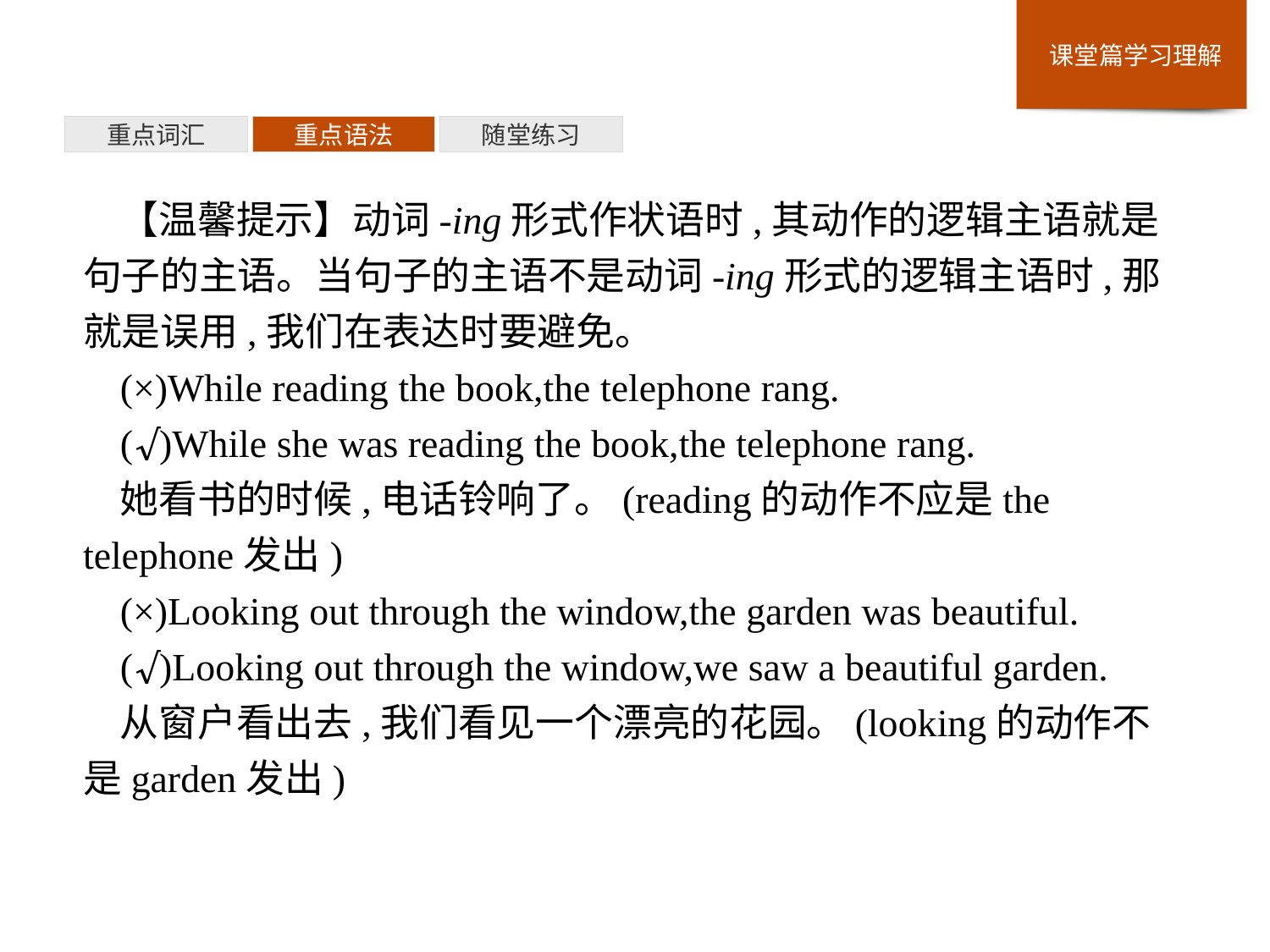

重点词汇
重点语法
随堂练习
【温馨提示】动词-ing形式作状语时,其动作的逻辑主语就是句子的主语。当句子的主语不是动词-ing形式的逻辑主语时,那就是误用,我们在表达时要避免。
(×)While reading the book,the telephone rang.
(√)While she was reading the book,the telephone rang.
她看书的时候,电话铃响了。(reading的动作不应是the telephone发出)
(×)Looking out through the window,the garden was beautiful.
(√)Looking out through the window,we saw a beautiful garden.
从窗户看出去,我们看见一个漂亮的花园。(looking的动作不是garden发出)